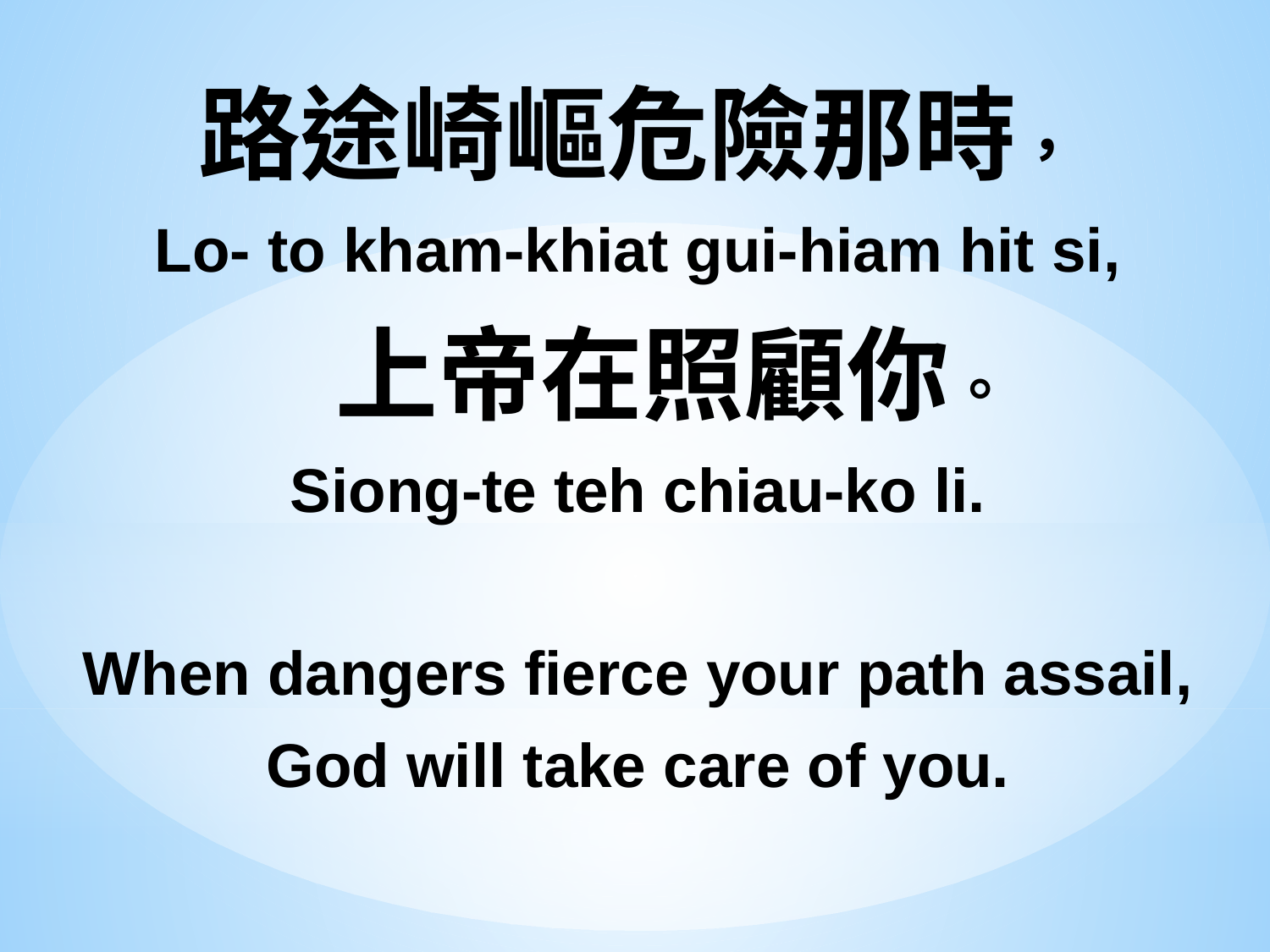

路途崎嶇危險那時，
Lo- to kham-khiat gui-hiam hit si,
  上帝在照顧你。
Siong-te teh chiau-ko li.

When dangers fierce your path assail,
God will take care of you.